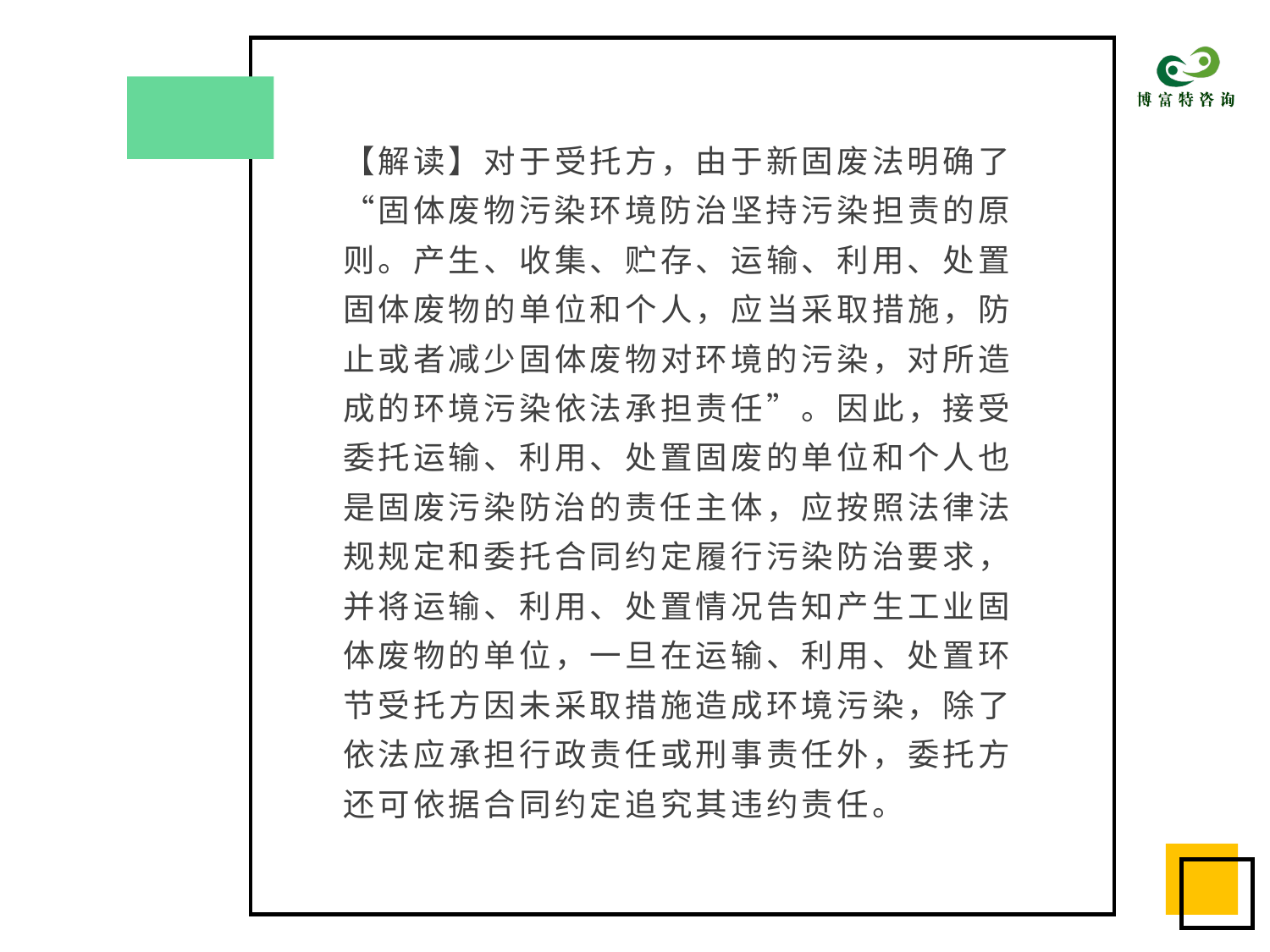

【解读】对于受托方，由于新固废法明确了“固体废物污染环境防治坚持污染担责的原则。产生、收集、贮存、运输、利用、处置固体废物的单位和个人，应当采取措施，防止或者减少固体废物对环境的污染，对所造成的环境污染依法承担责任”。因此，接受委托运输、利用、处置固废的单位和个人也是固废污染防治的责任主体，应按照法律法规规定和委托合同约定履行污染防治要求，并将运输、利用、处置情况告知产生工业固体废物的单位，一旦在运输、利用、处置环节受托方因未采取措施造成环境污染，除了依法应承担行政责任或刑事责任外，委托方还可依据合同约定追究其违约责任。